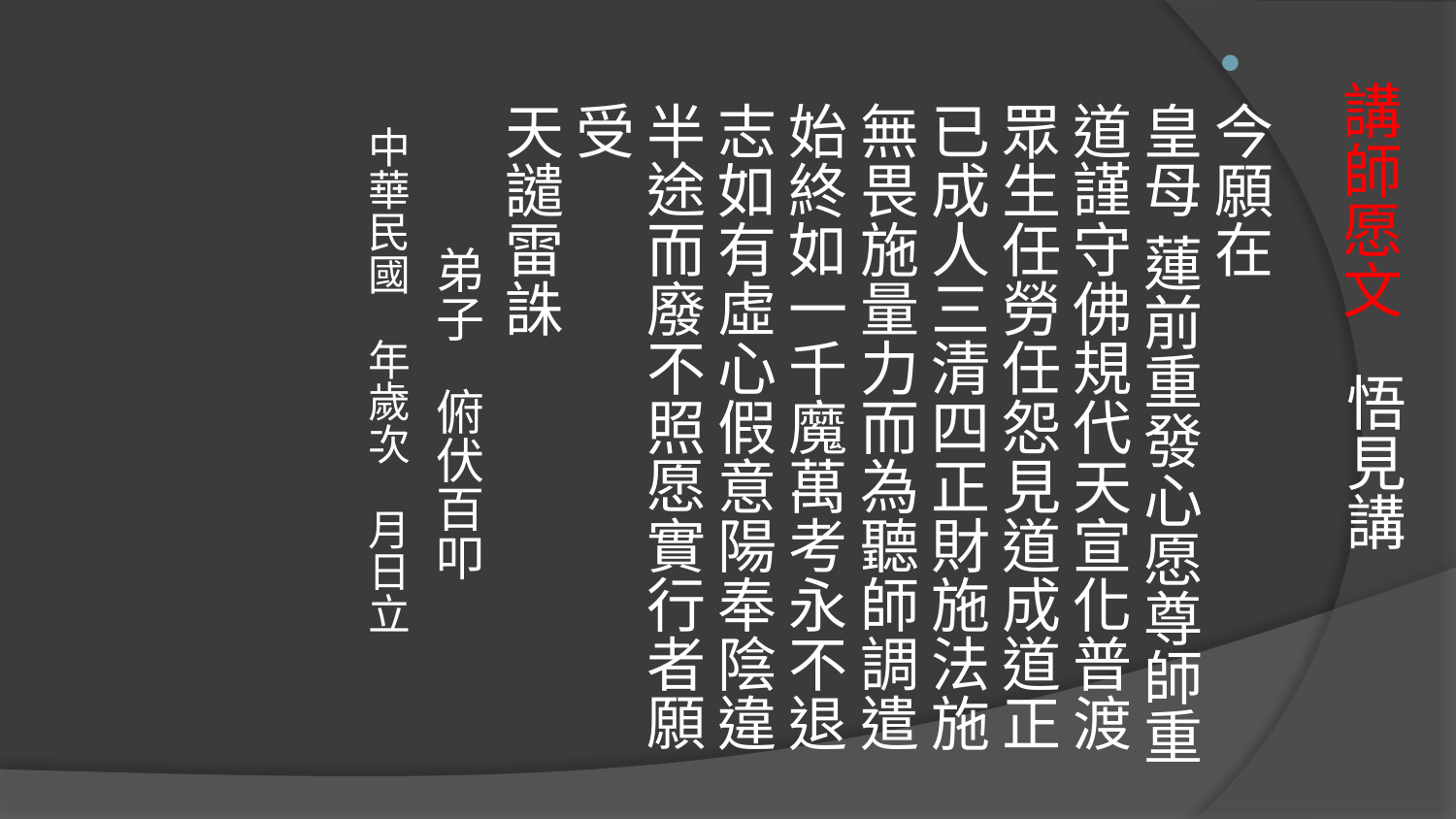

今願在
皇母 蓮前重發心愿尊師重道謹守佛規代天宣化普渡眾生任勞任怨見道成道正已成人三清四正財施法施無畏施量力而為聽師調遣始終如一千魔萬考永不退志如有虛心假意陽奉陰違半途而廢不照愿實行者願受
天譴雷誅
                 弟子    俯伏百叩
      中華民國　年歲次　月日立

# 講師愿文    悟見講